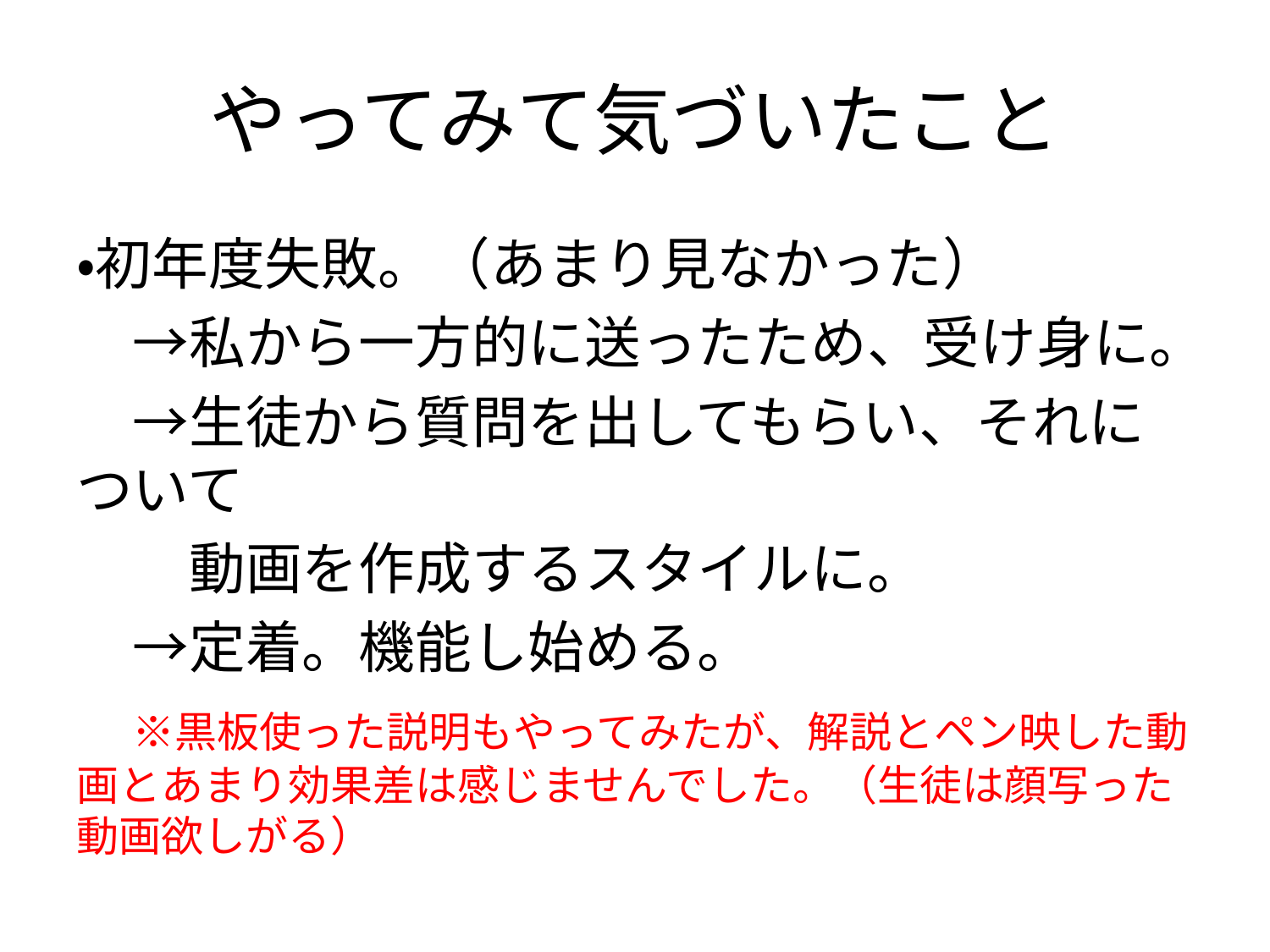

# やってみて気づいたこと
・初年度失敗。（あまり見なかった）
　→私から一方的に送ったため、受け身に。
　→生徒から質問を出してもらい、それについて
　　動画を作成するスタイルに。
　→定着。機能し始める。
　※黒板使った説明もやってみたが、解説とペン映した動画とあまり効果差は感じませんでした。（生徒は顔写った動画欲しがる）